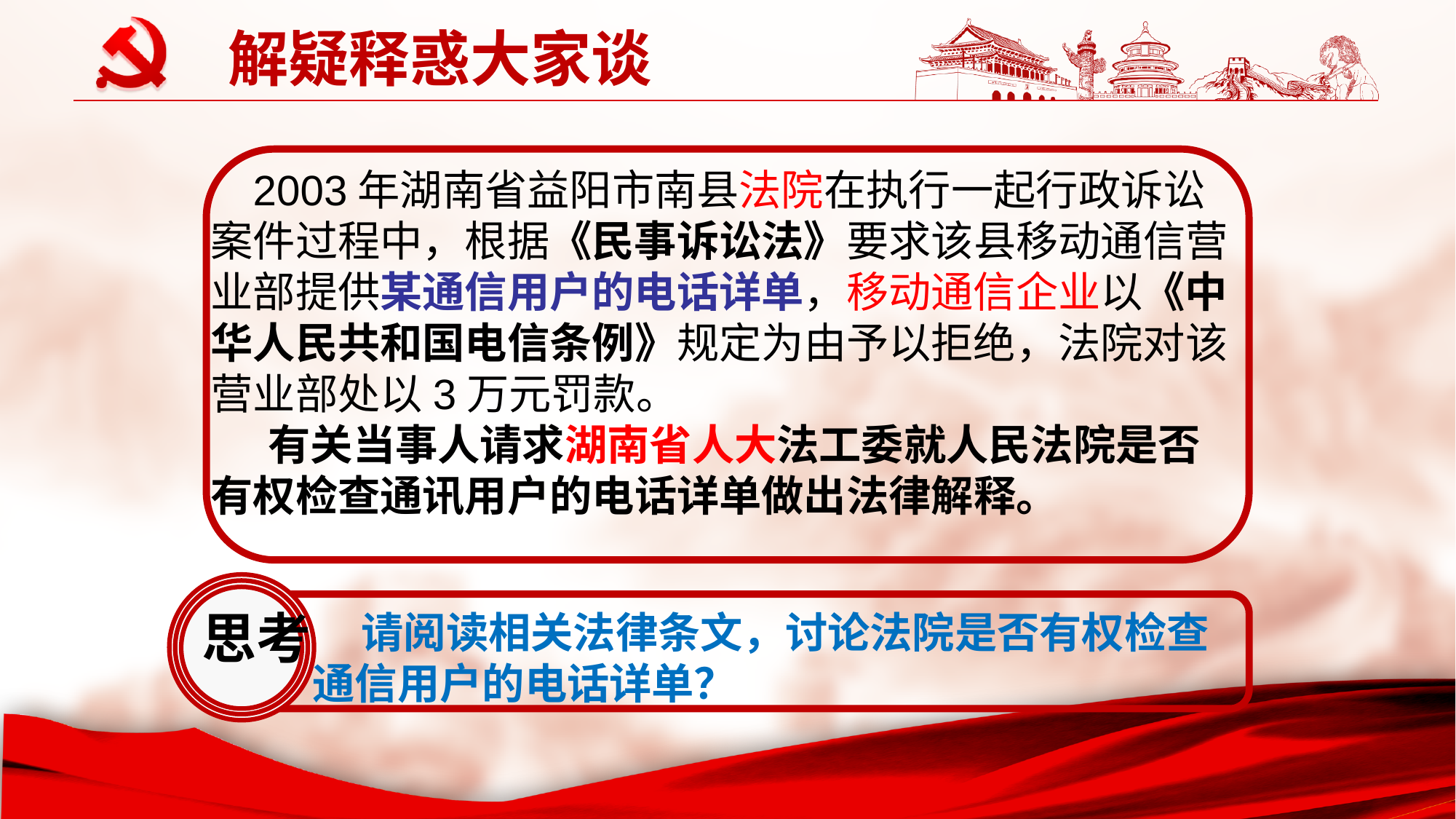

解疑释惑大家谈

    2003年湖南省益阳市南县法院在执行一起行政诉讼案件过程中，根据《民事诉讼法》要求该县移动通信营业部提供某通信用户的电话详单，移动通信企业以《中华人民共和国电信条例》规定为由予以拒绝，法院对该营业部处以3万元罚款。
     有关当事人请求湖南省人大法工委就人民法院是否有权检查通讯用户的电话详单做出法律解释。

     思考
    请阅读相关法律条文，讨论法院是否有权检查通信用户的电话详单？